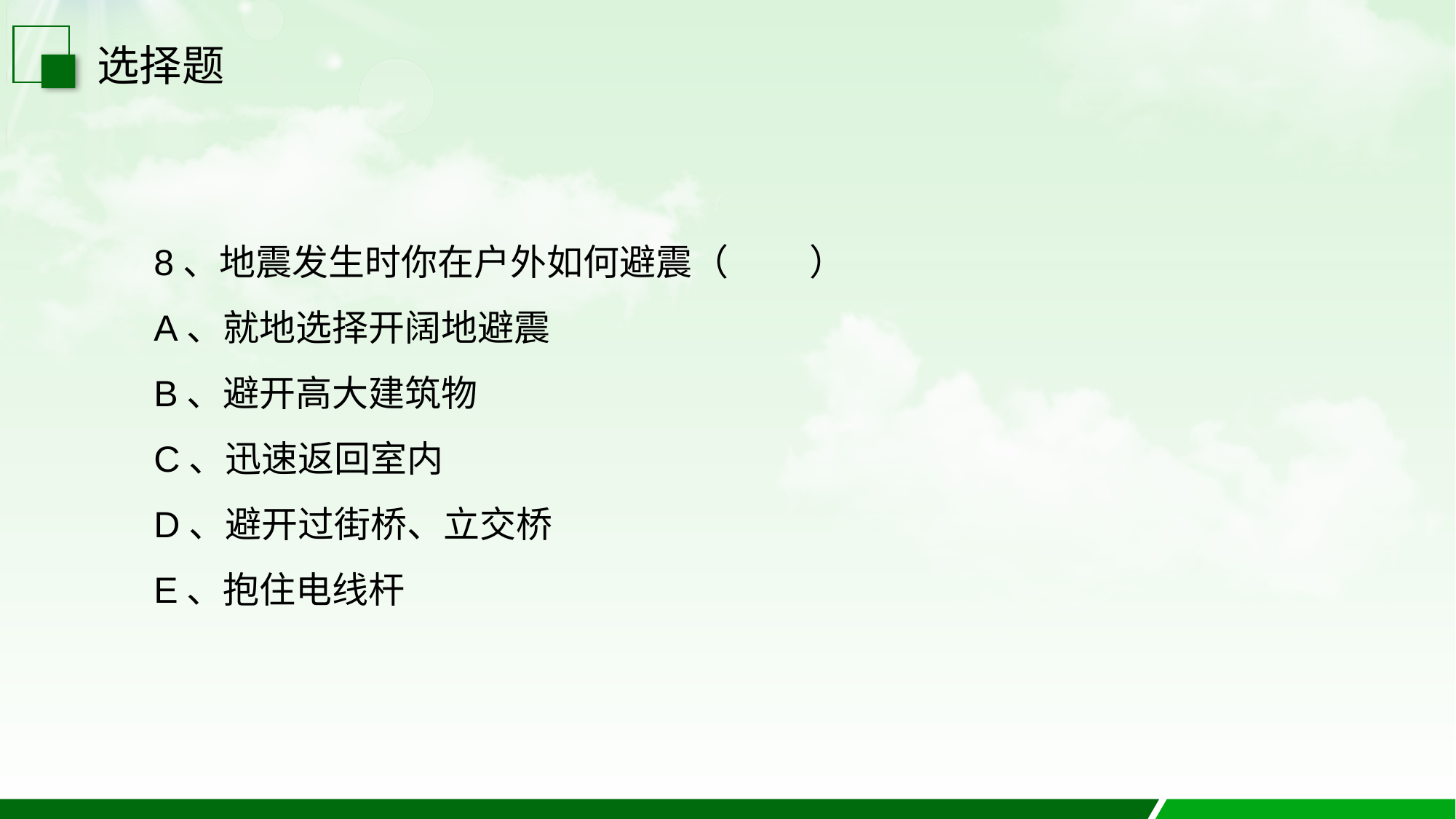

选择题
8、地震发生时你在户外如何避震（ 　　）
A、就地选择开阔地避震
B、避开高大建筑物
C、迅速返回室内
D、避开过街桥、立交桥
E、抱住电线杆